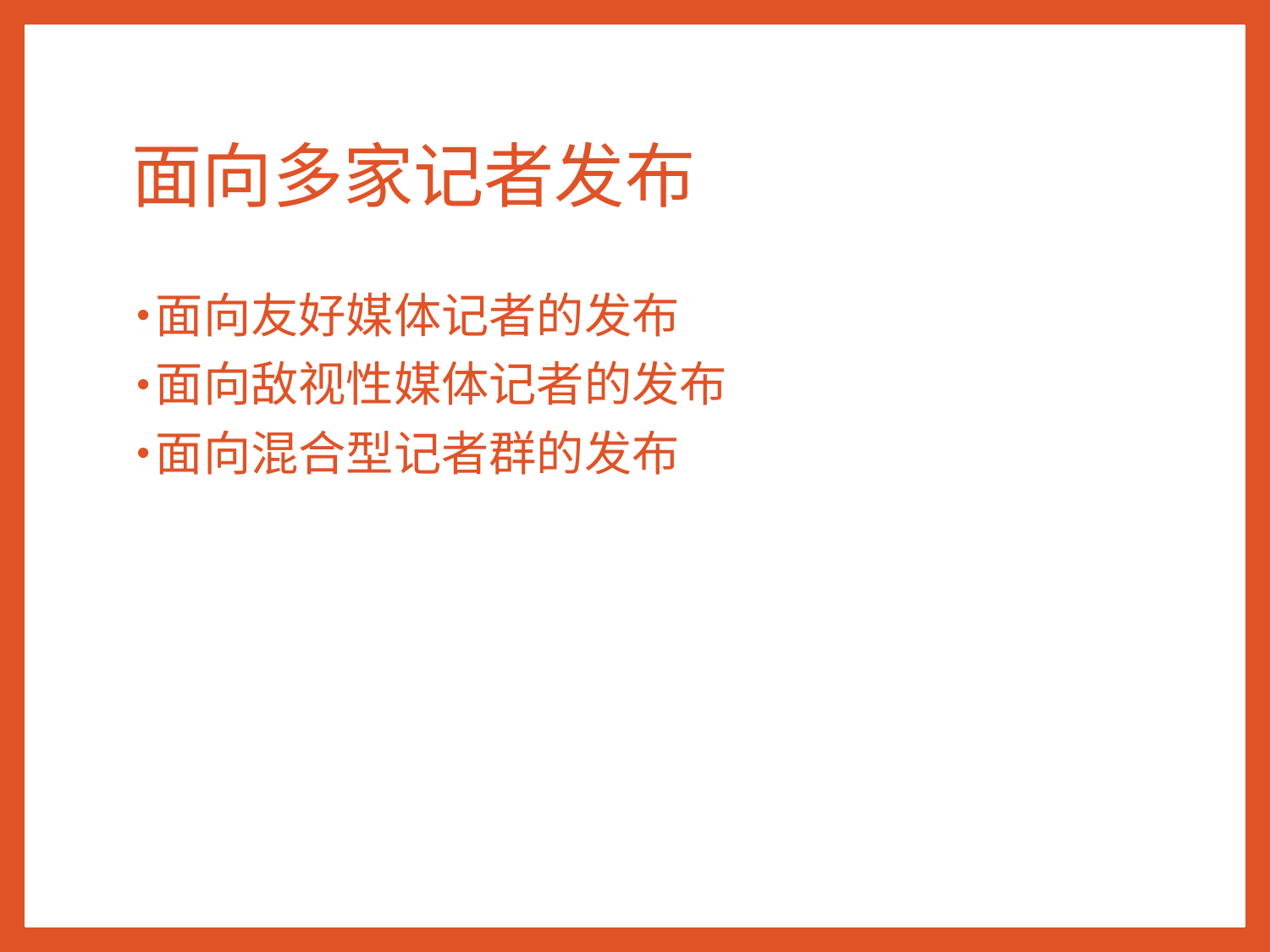

# 面向多家记者发布
面向友好媒体记者的发布
面向敌视性媒体记者的发布
面向混合型记者群的发布